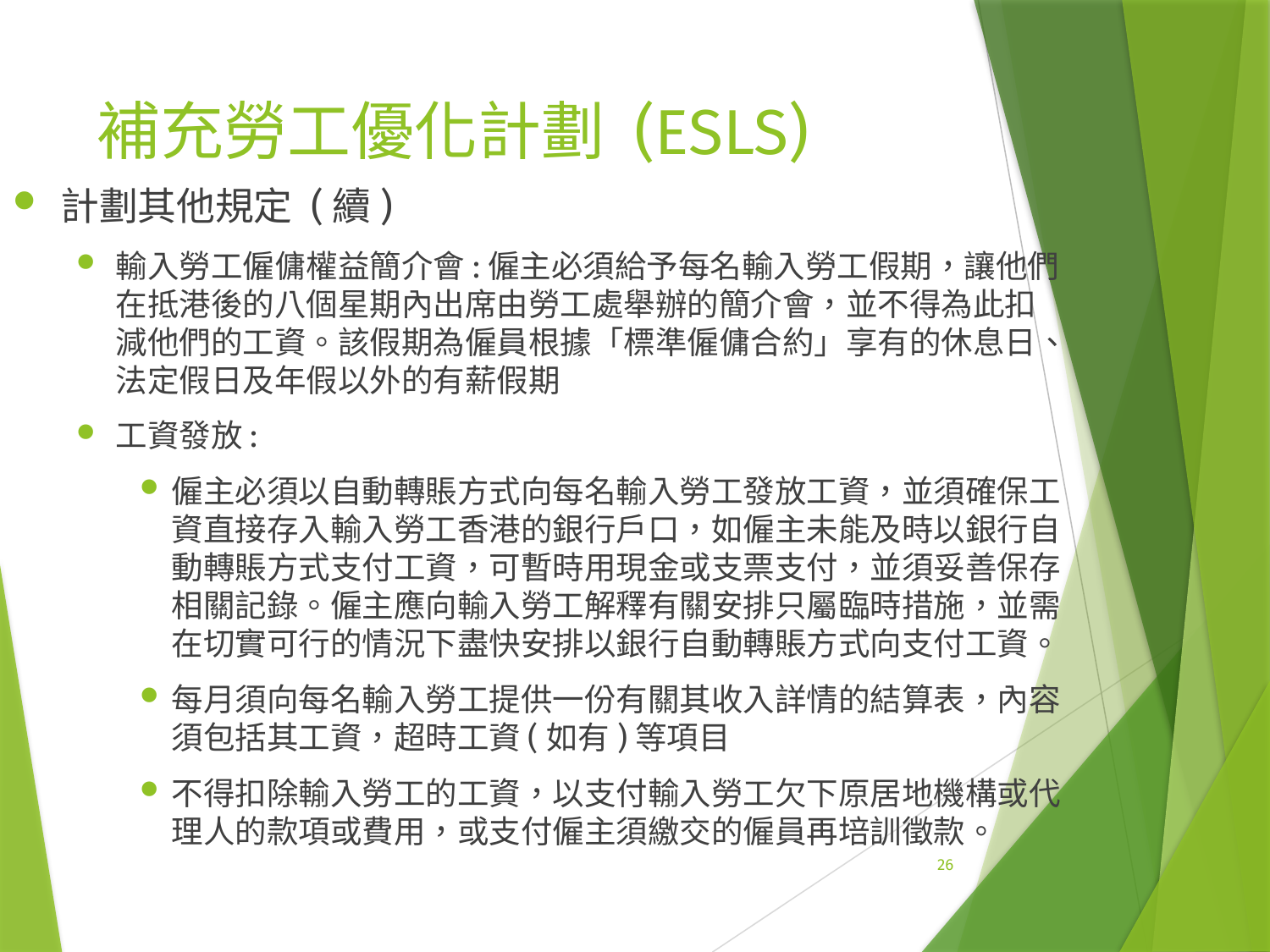

# 補充勞工優化計劃 (ESLS)
計劃其他規定 (續)
輸入勞工僱傭權益簡介會:僱主必須給予每名輸入勞工假期，讓他們在抵港後的八個星期內出席由勞工處舉辦的簡介會，並不得為此扣減他們的工資。該假期為僱員根據「標準僱傭合約」享有的休息日、法定假日及年假以外的有薪假期
工資發放:
僱主必須以自動轉賬方式向每名輸入勞工發放工資，並須確保工資直接存入輸入勞工香港的銀行戶口，如僱主未能及時以銀行自動轉賬方式支付工資，可暫時用現金或支票支付，並須妥善保存相關記錄。僱主應向輸入勞工解釋有關安排只屬臨時措施，並需在切實可行的情況下盡快安排以銀行自動轉賬方式向支付工資。
每月須向每名輸入勞工提供一份有關其收入詳情的結算表，內容須包括其工資，超時工資(如有)等項目
不得扣除輸入勞工的工資，以支付輸入勞工欠下原居地機構或代理人的款項或費用，或支付僱主須繳交的僱員再培訓徵款。
26